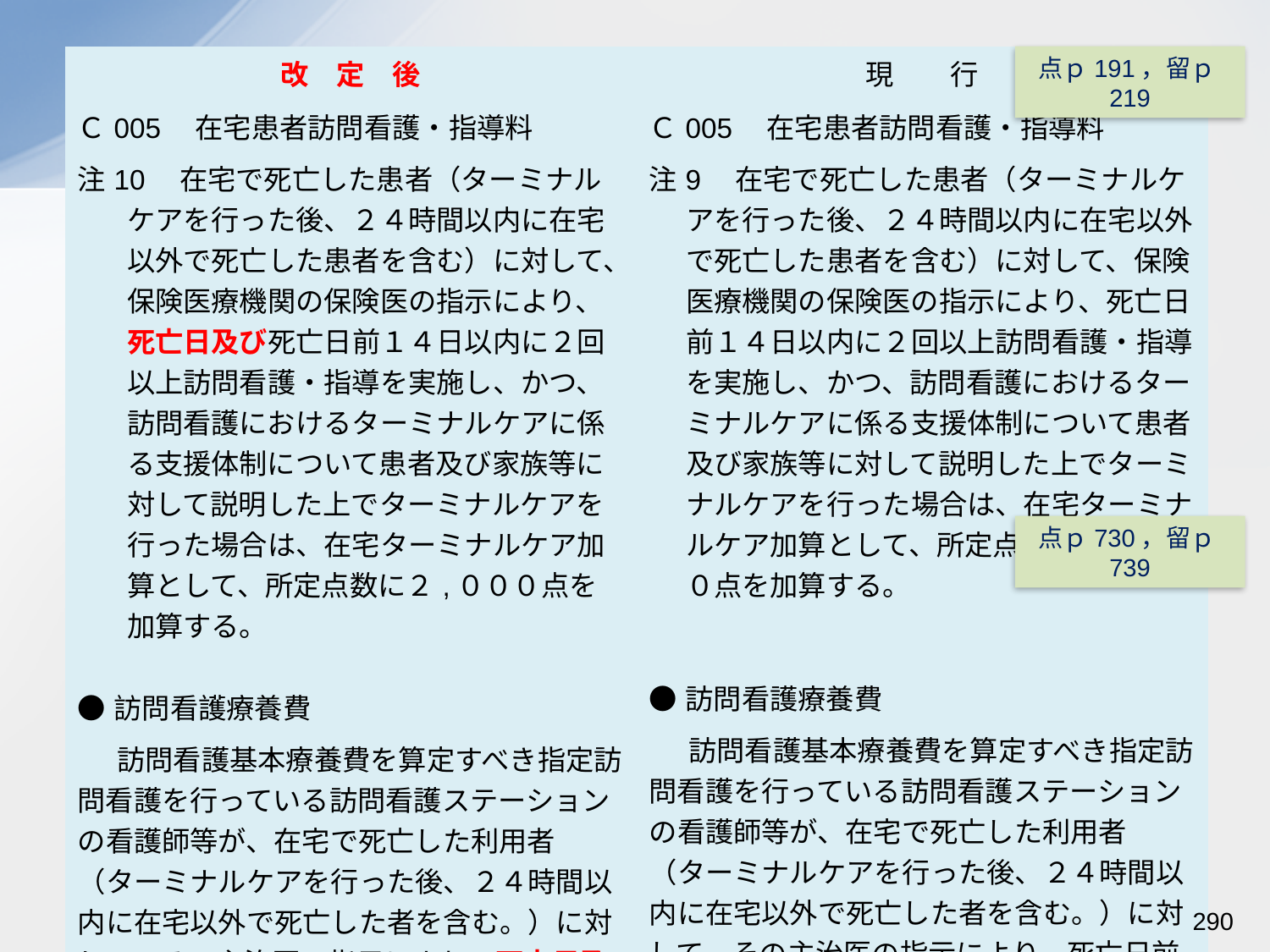

| 改　定　後 | 現　　行 |
| --- | --- |
| Ｃ005　在宅患者訪問看護・指導料 注10　在宅で死亡した患者（ターミナルケアを行った後、２４時間以内に在宅以外で死亡した患者を含む）に対して、保険医療機関の保険医の指示により、死亡日及び死亡日前１４日以内に２回以上訪問看護・指導を実施し、かつ、訪問看護におけるターミナルケアに係る支援体制について患者及び家族等に対して説明した上でターミナルケアを行った場合は、在宅ターミナルケア加算として、所定点数に２,０００点を加算する。 ●訪問看護療養費 　訪問看護基本療養費を算定すべき指定訪問看護を行っている訪問看護ステーションの看護師等が、在宅で死亡した利用者（ターミナルケアを行った後、２４時間以内に在宅以外で死亡した者を含む。）に対して、その主治医の指示により、死亡日及び死亡日前１４日以内に２回以上指定訪問看護を実施し、かつ、訪問看護におけるターミナルケアに係る支援体制について利用者及びその家族等に対して説明した上でターミナルケアを行った場合は所定額を算定する。 | Ｃ005　在宅患者訪問看護・指導料 注9　在宅で死亡した患者（ターミナルケアを行った後、２４時間以内に在宅以外で死亡した患者を含む）に対して、保険医療機関の保険医の指示により、死亡日前１４日以内に２回以上訪問看護・指導を実施し、かつ、訪問看護におけるターミナルケアに係る支援体制について患者及び家族等に対して説明した上でターミナルケアを行った場合は、在宅ターミナルケア加算として、所定点数に２,０００点を加算する。 ●訪問看護療養費 　訪問看護基本療養費を算定すべき指定訪問看護を行っている訪問看護ステーションの看護師等が、在宅で死亡した利用者（ターミナルケアを行った後、２４時間以内に在宅以外で死亡した者を含む。）に対して、その主治医の指示により、死亡日前１４日以内に２回以上指定訪問看護を実施し、かつ、訪問看護におけるターミナルケアに係る支援体制について利用者及びその家族等に対して説明した上でターミナルケアを行った場合は所定額を算定する。 |
点ｐ191，留ｐ219
点ｐ730，留ｐ739
290